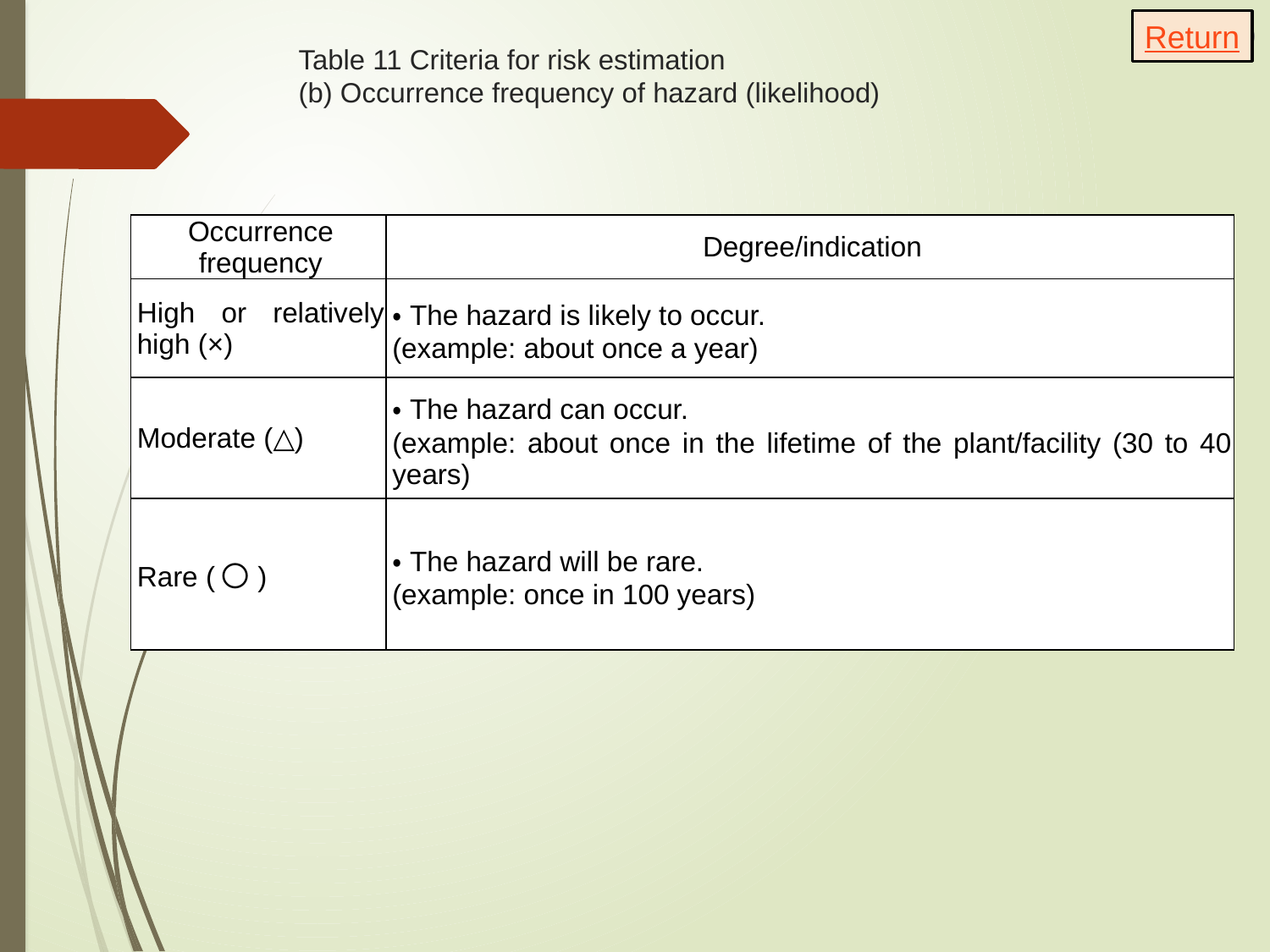

Return
# Table 11 Criteria for risk estimation (b) Occurrence frequency of hazard (likelihood)
| Occurrence frequency | Degree/indication |
| --- | --- |
| High or relatively high (×) | ・The hazard is likely to occur. (example: about once a year) |
| Moderate (△) | ・The hazard can occur. (example: about once in the lifetime of the plant/facility (30 to 40 years) |
| Rare (〇) | ・The hazard will be rare. (example: once in 100 years) |